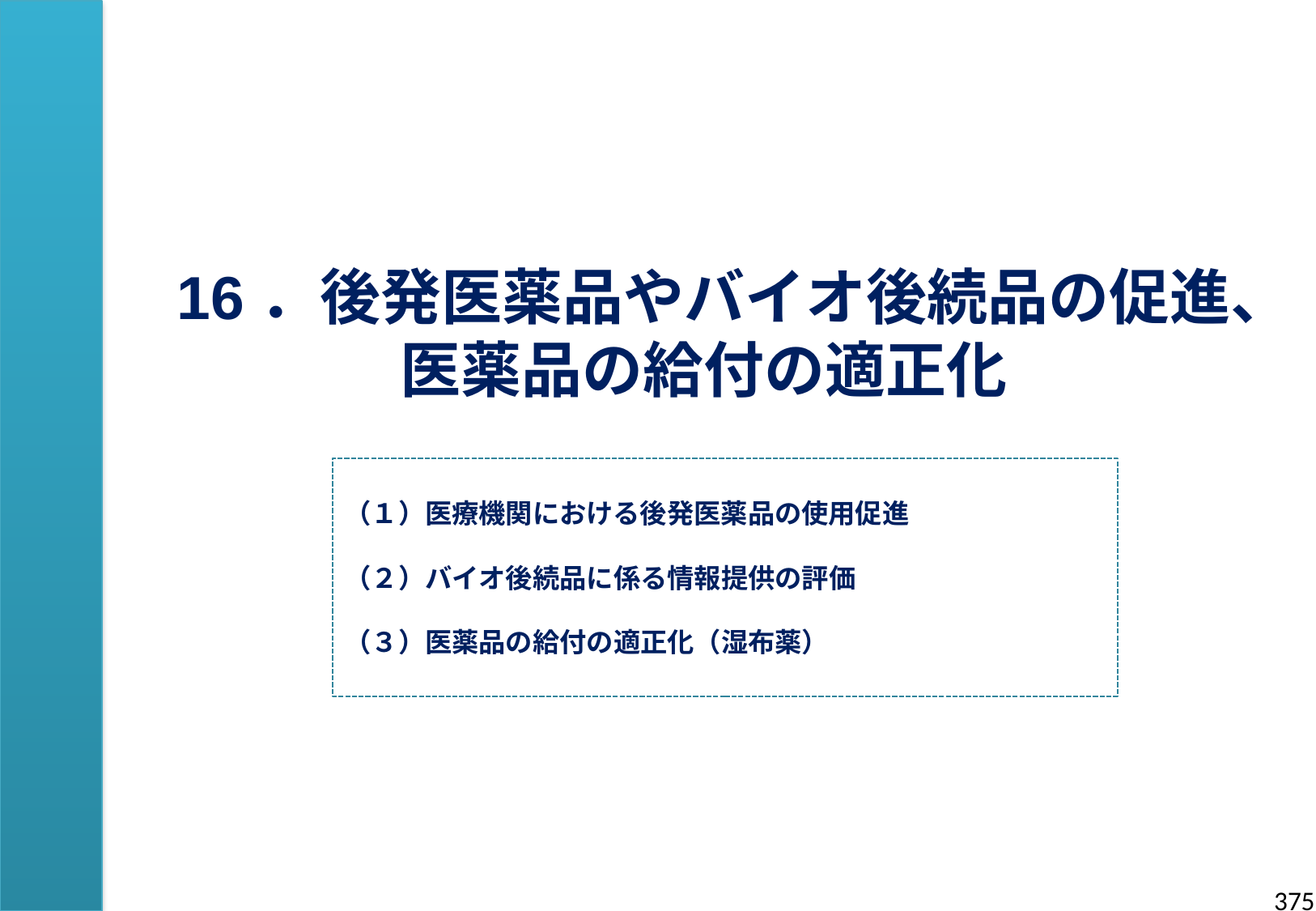

16．後発医薬品やバイオ後続品の促進、医薬品の給付の適正化

（１）医療機関における後発医薬品の使用促進

（２）バイオ後続品に係る情報提供の評価

（３）医薬品の給付の適正化（湿布薬）

375